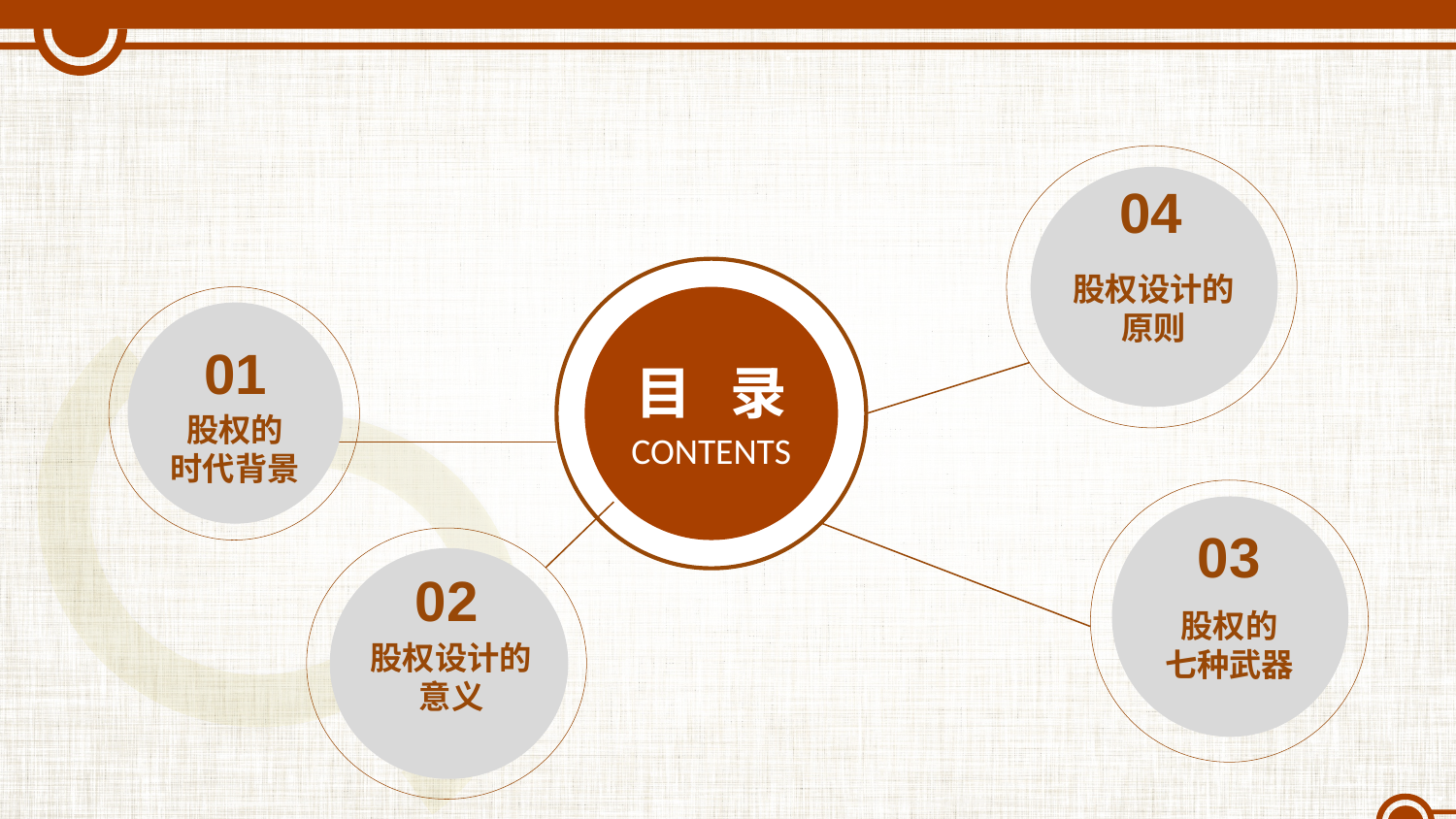

04
股权设计的
原则

目   录
CONTENTS

01
股权的
时代背景

03
股权的
七种武器

02
股权设计的
意义